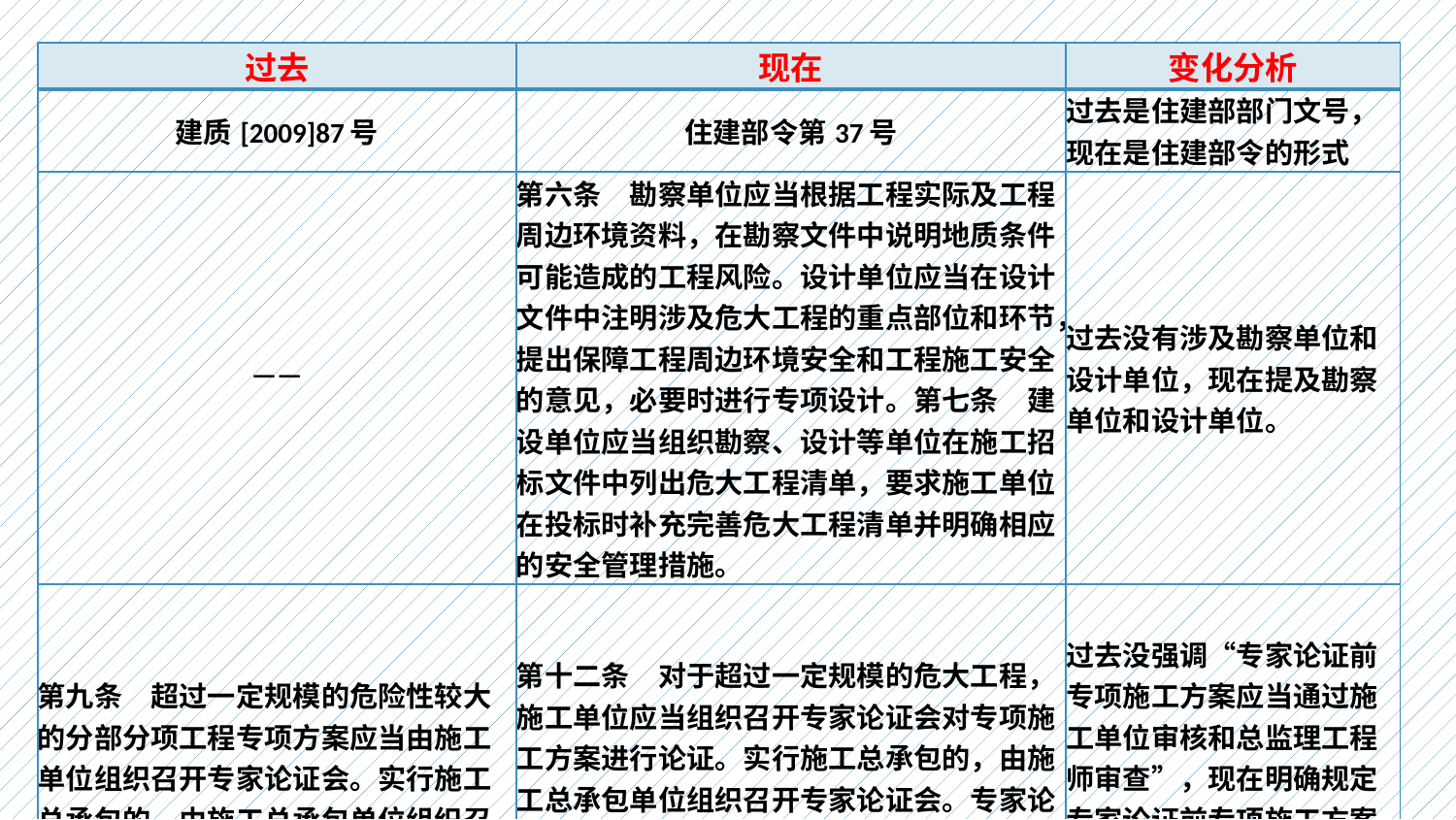

| 过去 | 现在 | 变化分析 |
| --- | --- | --- |
| 建质[2009]87号 | 住建部令第37号 | 过去是住建部部门文号，现在是住建部令的形式 |
| —— | 第六条　勘察单位应当根据工程实际及工程周边环境资料，在勘察文件中说明地质条件可能造成的工程风险。设计单位应当在设计文件中注明涉及危大工程的重点部位和环节，提出保障工程周边环境安全和工程施工安全的意见，必要时进行专项设计。第七条　建设单位应当组织勘察、设计等单位在施工招标文件中列出危大工程清单，要求施工单位在投标时补充完善危大工程清单并明确相应的安全管理措施。 | 过去没有涉及勘察单位和设计单位，现在提及勘察单位和设计单位。 |
| 第九条　超过一定规模的危险性较大的分部分项工程专项方案应当由施工单位组织召开专家论证会。实行施工总承包的，由施工总承包单位组织召开专家论证会。 | 第十二条　对于超过一定规模的危大工程，施工单位应当组织召开专家论证会对专项施工方案进行论证。实行施工总承包的，由施工总承包单位组织召开专家论证会。专家论证前专项施工方案应当通过施工单位审核和总监理工程师审查。 | 过去没强调“专家论证前专项施工方案应当通过施工单位审核和总监理工程师审查”，现在明确规定专家论证前专项施工方案应当通过施工单位审核和总监理工程师审查 |